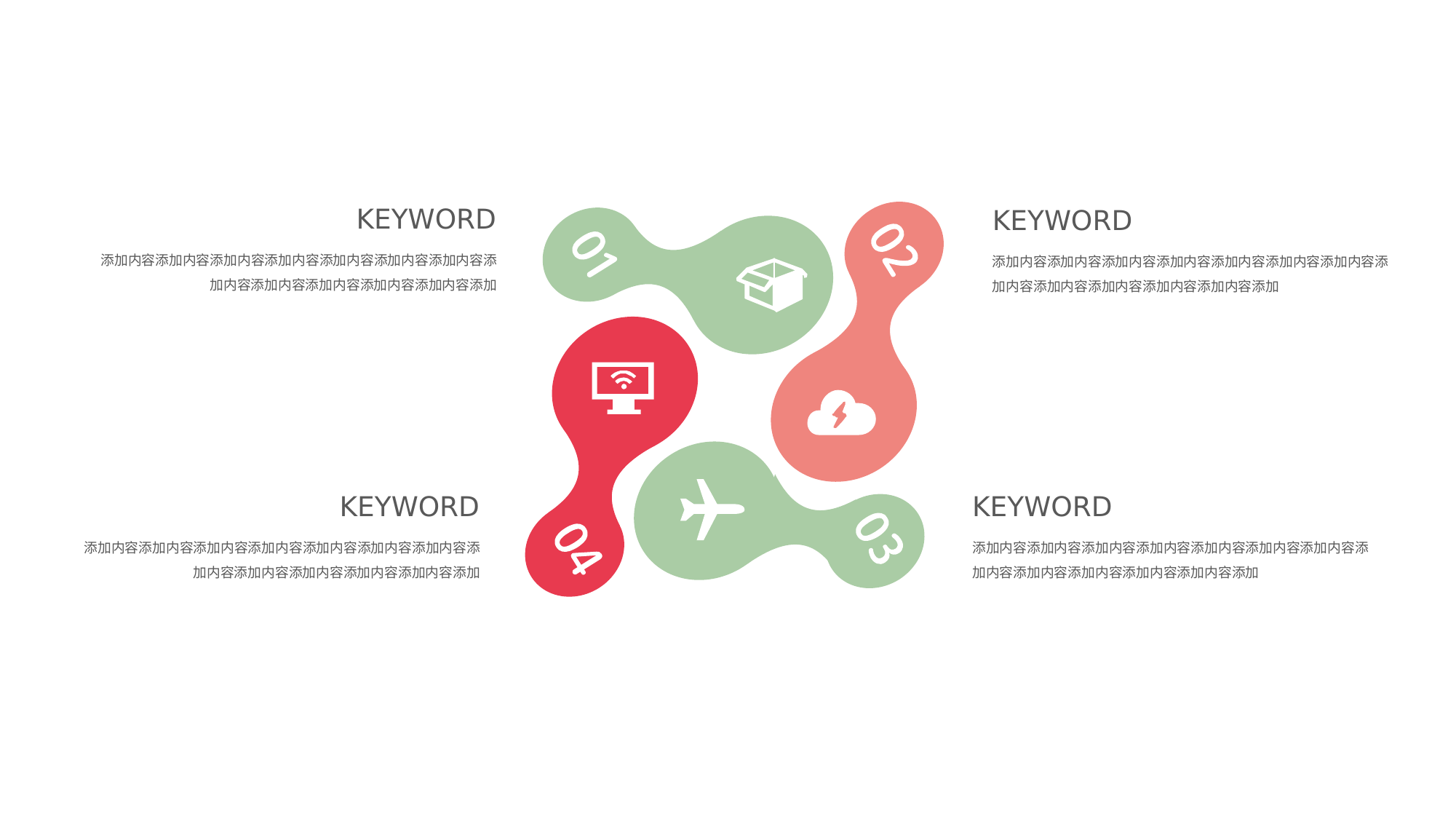

KEYWORD
KEYWORD
添加内容添加内容添加内容添加内容添加内容添加内容添加内容添加内容添加内容添加内容添加内容添加内容添加
添加内容添加内容添加内容添加内容添加内容添加内容添加内容添加内容添加内容添加内容添加内容添加内容添加

KEYWORD
KEYWORD
添加内容添加内容添加内容添加内容添加内容添加内容添加内容添加内容添加内容添加内容添加内容添加内容添加
添加内容添加内容添加内容添加内容添加内容添加内容添加内容添加内容添加内容添加内容添加内容添加内容添加